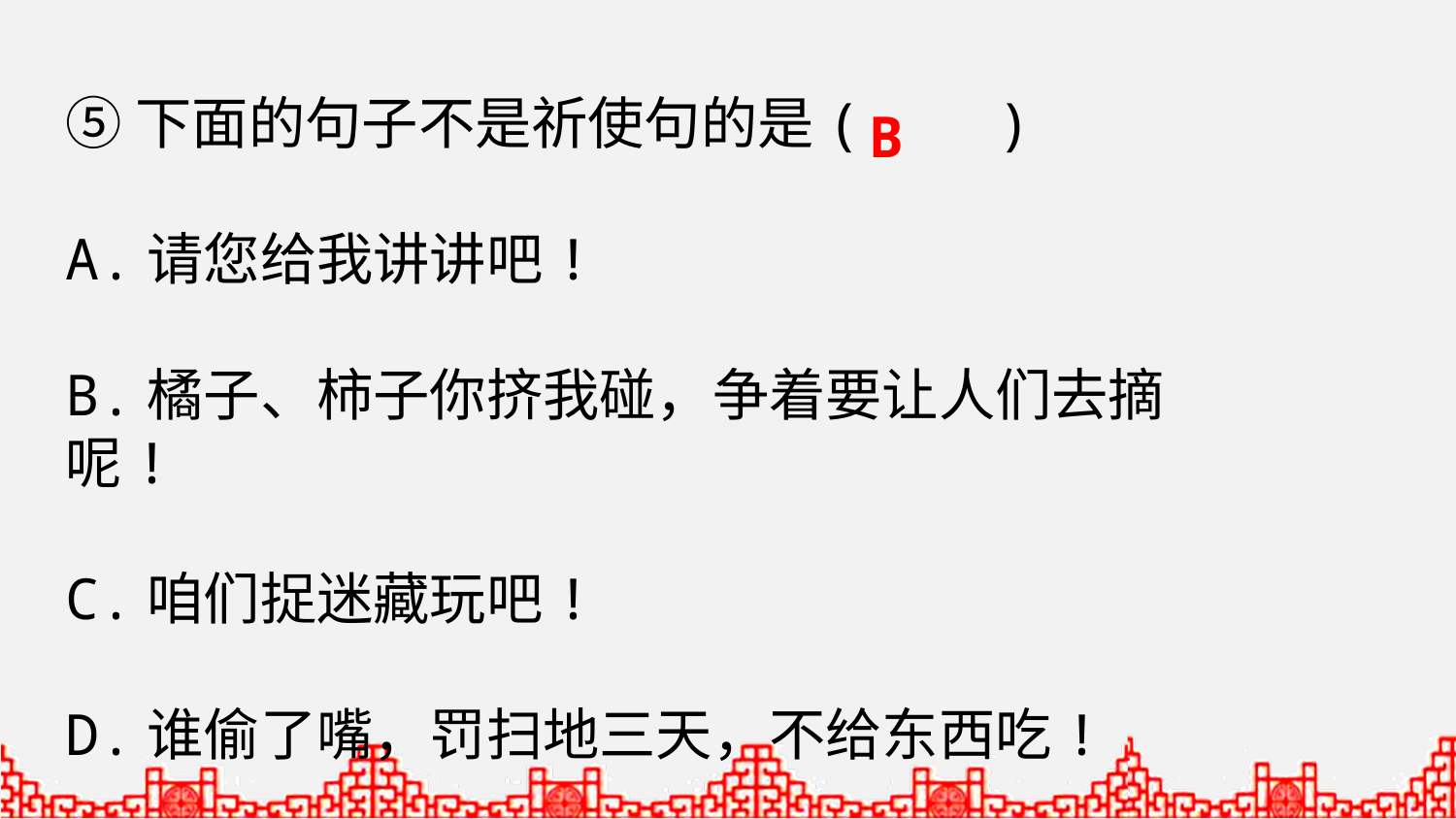

⑤下面的句子不是祈使句的是(    )

A.请您给我讲讲吧!

B.橘子、柿子你挤我碰，争着要让人们去摘呢!

C.咱们捉迷藏玩吧!

D.谁偷了嘴，罚扫地三天，不给东西吃!

B